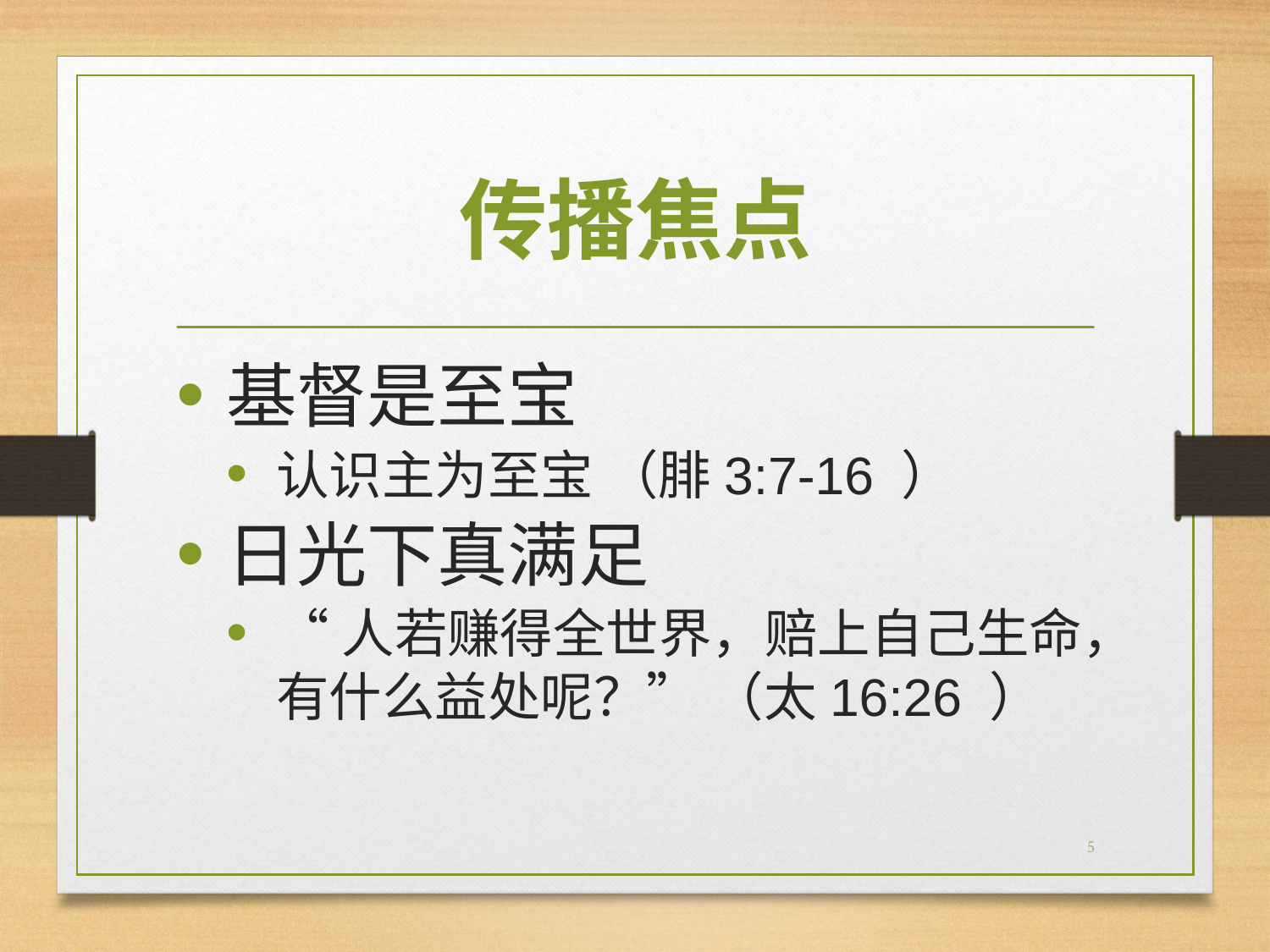

# 传播焦点
基督是至宝
认识主为至宝 （腓3:7-16 ）
日光下真满足
“人若赚得全世界，赔上自己生命，有什么益处呢？” （太16:26 ）
5